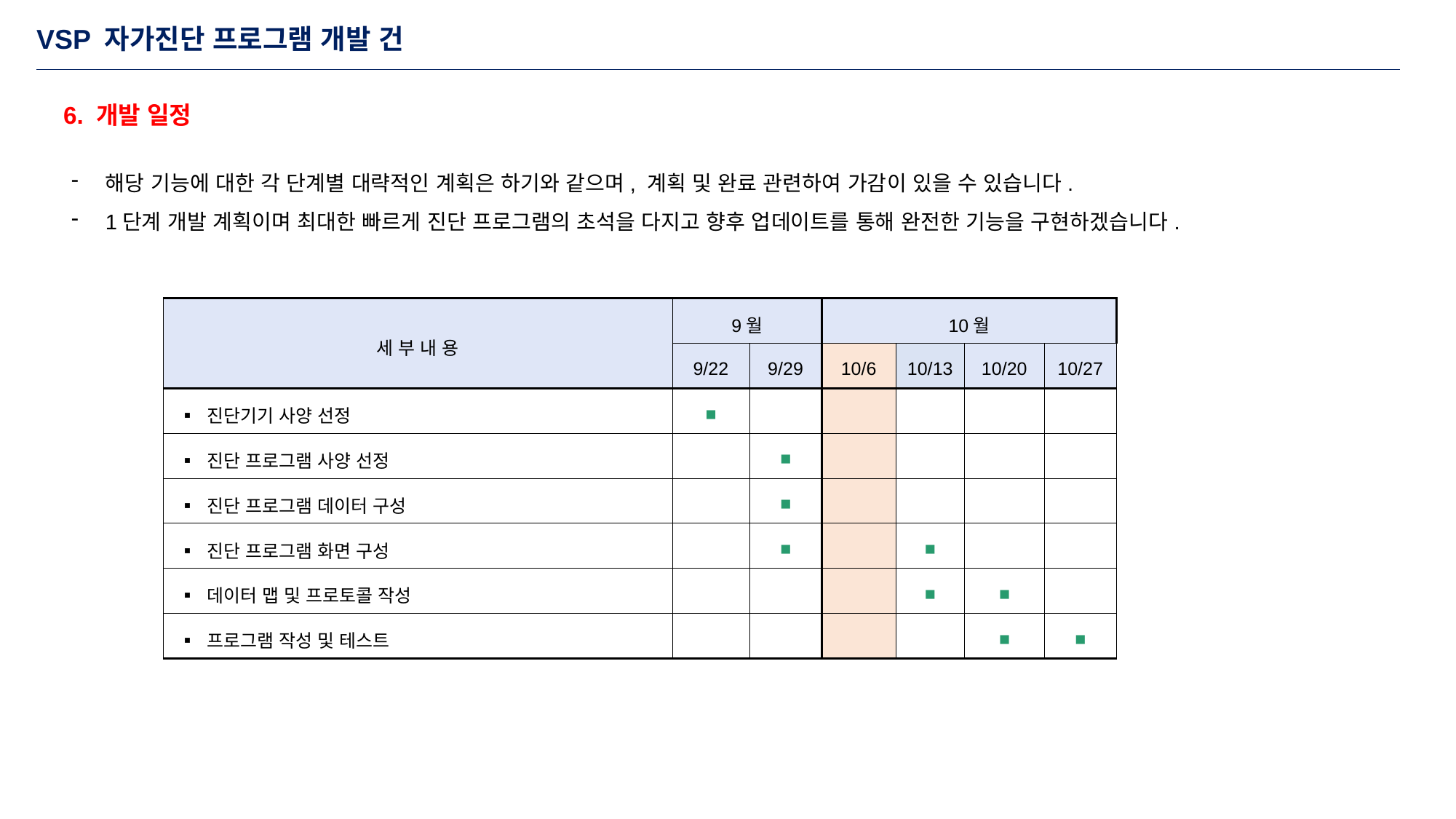

VSP 자가진단 프로그램 개발 건
6. 개발 일정
해당 기능에 대한 각 단계별 대략적인 계획은 하기와 같으며, 계획 및 완료 관련하여 가감이 있을 수 있습니다.
1단계 개발 계획이며 최대한 빠르게 진단 프로그램의 초석을 다지고 향후 업데이트를 통해 완전한 기능을 구현하겠습니다.

| 세 부 내 용 | 9월 |  | 10월 |  |  |  |
| --- | --- | --- | --- | --- | --- | --- |
|  | 9/22 | 9/29 | 10/6 | 10/13 | 10/20 | 10/27 |
| ▪ 진단기기 사양 선정 | ■ |  |  |  |  |  |
| ▪ 진단 프로그램 사양 선정 |  | ■ |  |  |  |  |
| ▪ 진단 프로그램 데이터 구성 |  | ■ |  |  |  |  |
| ▪ 진단 프로그램 화면 구성 |  | ■ |  | ■ |  |  |
| ▪ 데이터 맵 및 프로토콜 작성 |  |  |  | ■ | ■ |  |
| ▪ 프로그램 작성 및 테스트 |  |  |  |  | ■ | ■ |